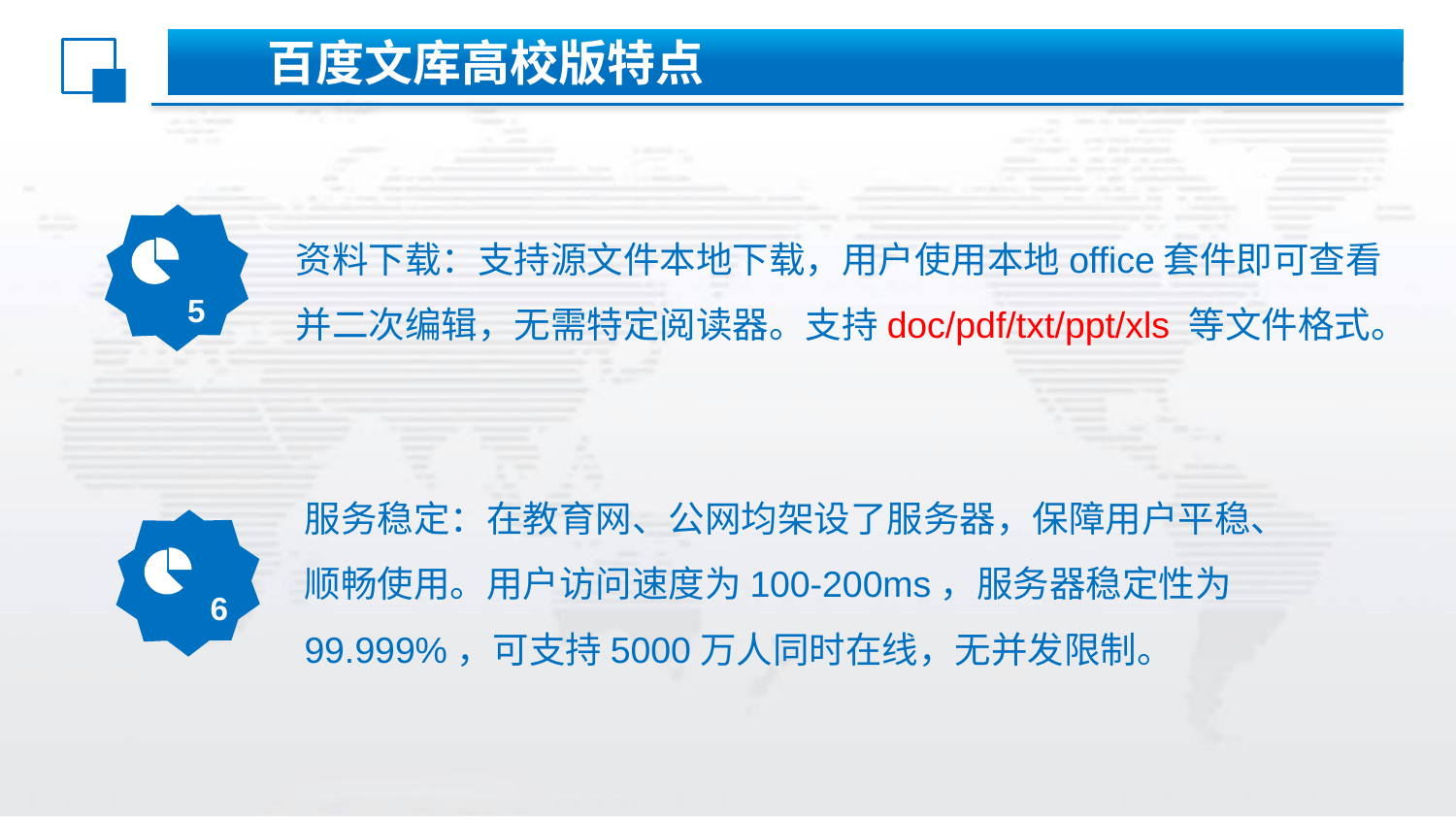

百度文库高校版特点

资料下载：支持源文件本地下载，用户使用本地office套件即可查看
并二次编辑，无需特定阅读器。支持doc/pdf/txt/ppt/xls 等文件格式。

5
服务稳定：在教育网、公网均架设了服务器，保障用户平稳、顺畅使用。用户访问速度为100-200ms，服务器稳定性为99.999%，可支持5000万人同时在线，无并发限制。

6